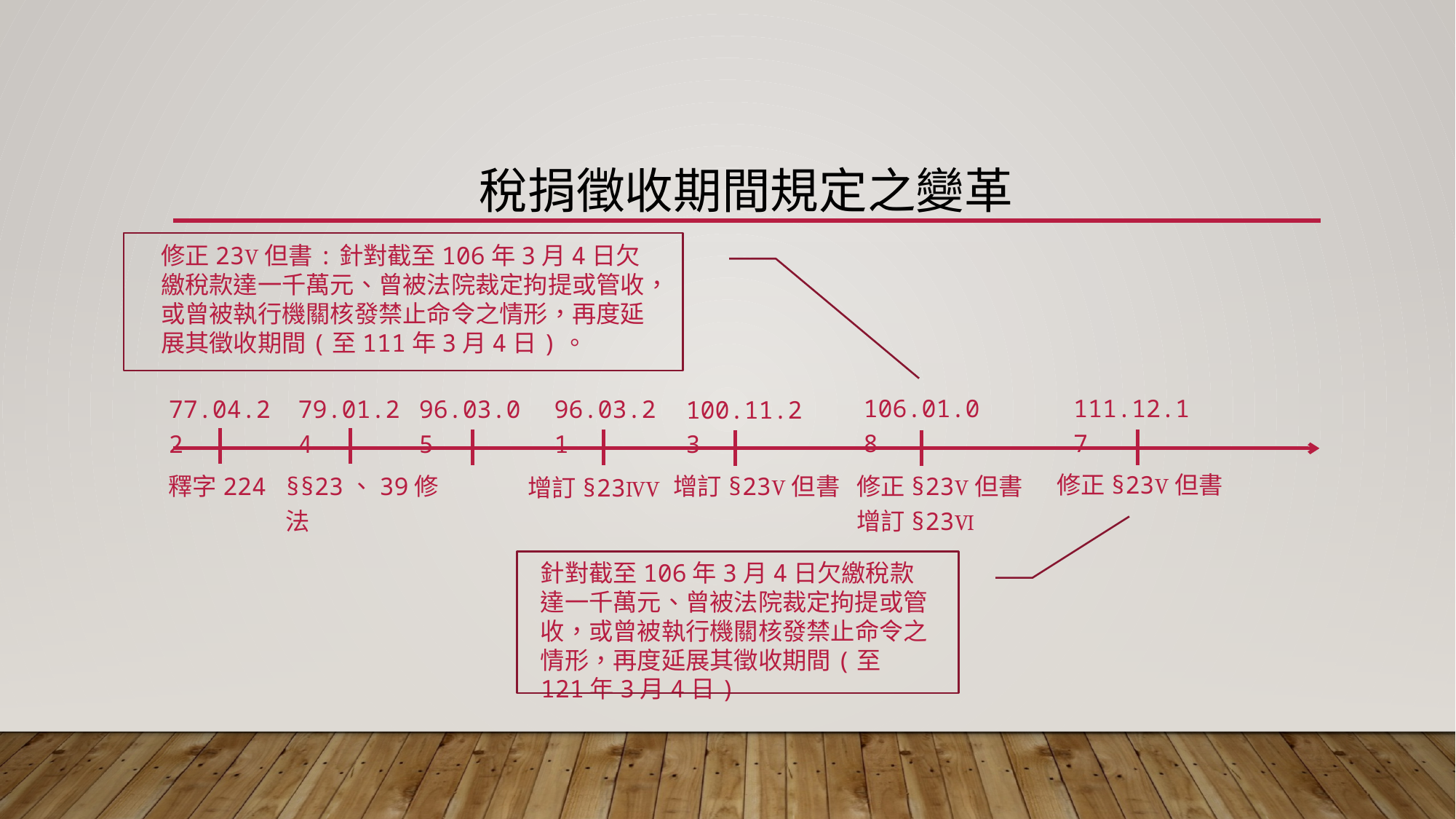

# 稅捐徵收期間規定之變革

修正23Ⅴ但書:針對截至106年3月4日欠繳稅款達一千萬元、曾被法院裁定拘提或管收，或曾被執行機關核發禁止命令之情形，再度延展其徵收期間(至111年3月4日)。
106.01.08
111.12.17
77.04.22
79.01.24
96.03.05
96.03.21
100.11.23
修正§23Ⅴ但書
修正§23Ⅴ但書
增訂§23Ⅵ
釋字224
§§23、39修法
增訂§23Ⅴ但書
增訂§23ⅣⅤ

針對截至106年3月4日欠繳稅款達一千萬元、曾被法院裁定拘提或管收，或曾被執行機關核發禁止命令之情形，再度延展其徵收期間(至121年3月4日)